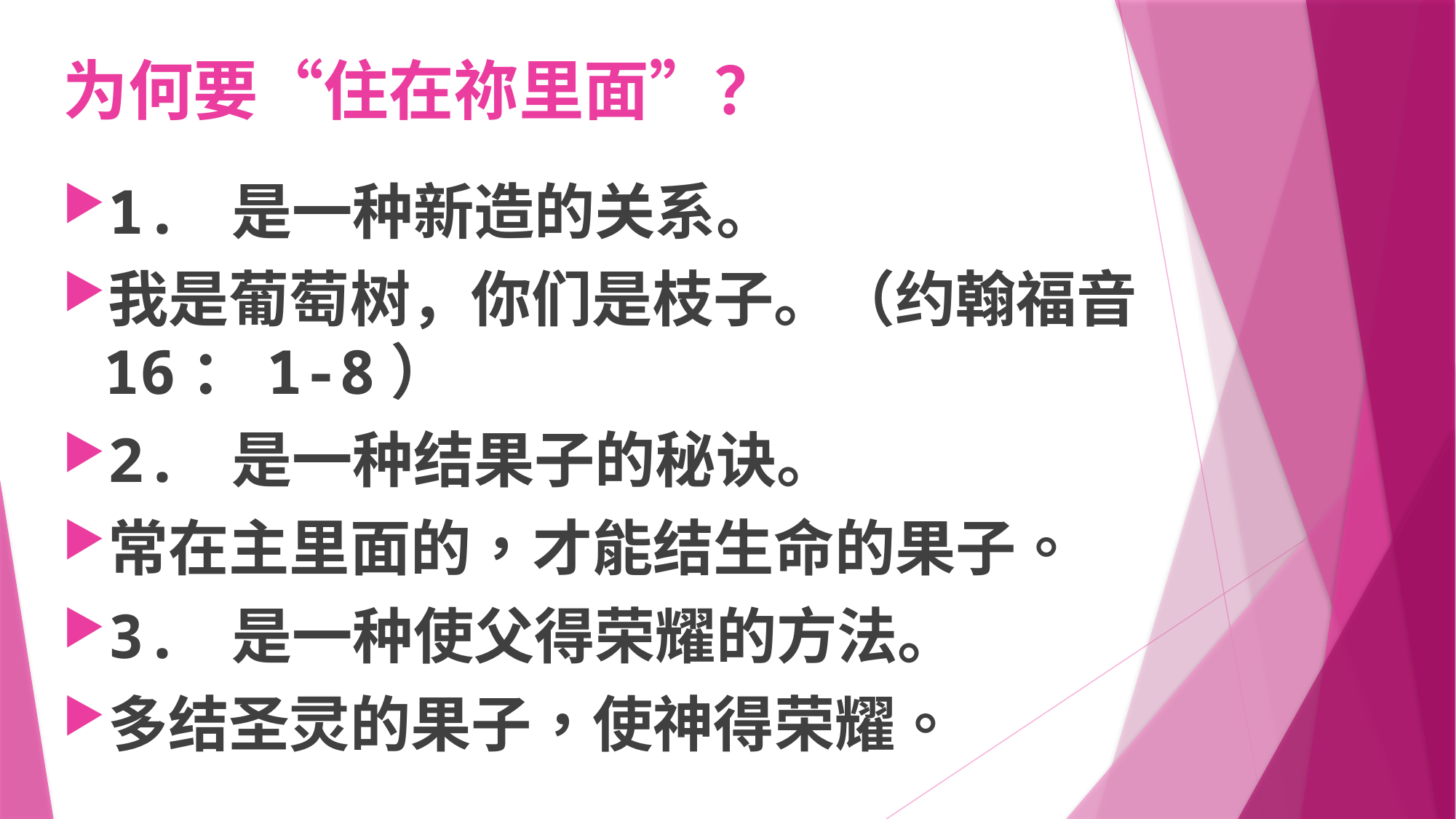

# 为何要“住在祢里面”？
1. 是一种新造的关系。
我是葡萄树，你们是枝子。（约翰福音16：1-8）
2. 是一种结果子的秘诀。
常在主里面的，才能结生命的果子。
3. 是一种使父得荣耀的方法。
多结圣灵的果子，使神得荣耀。